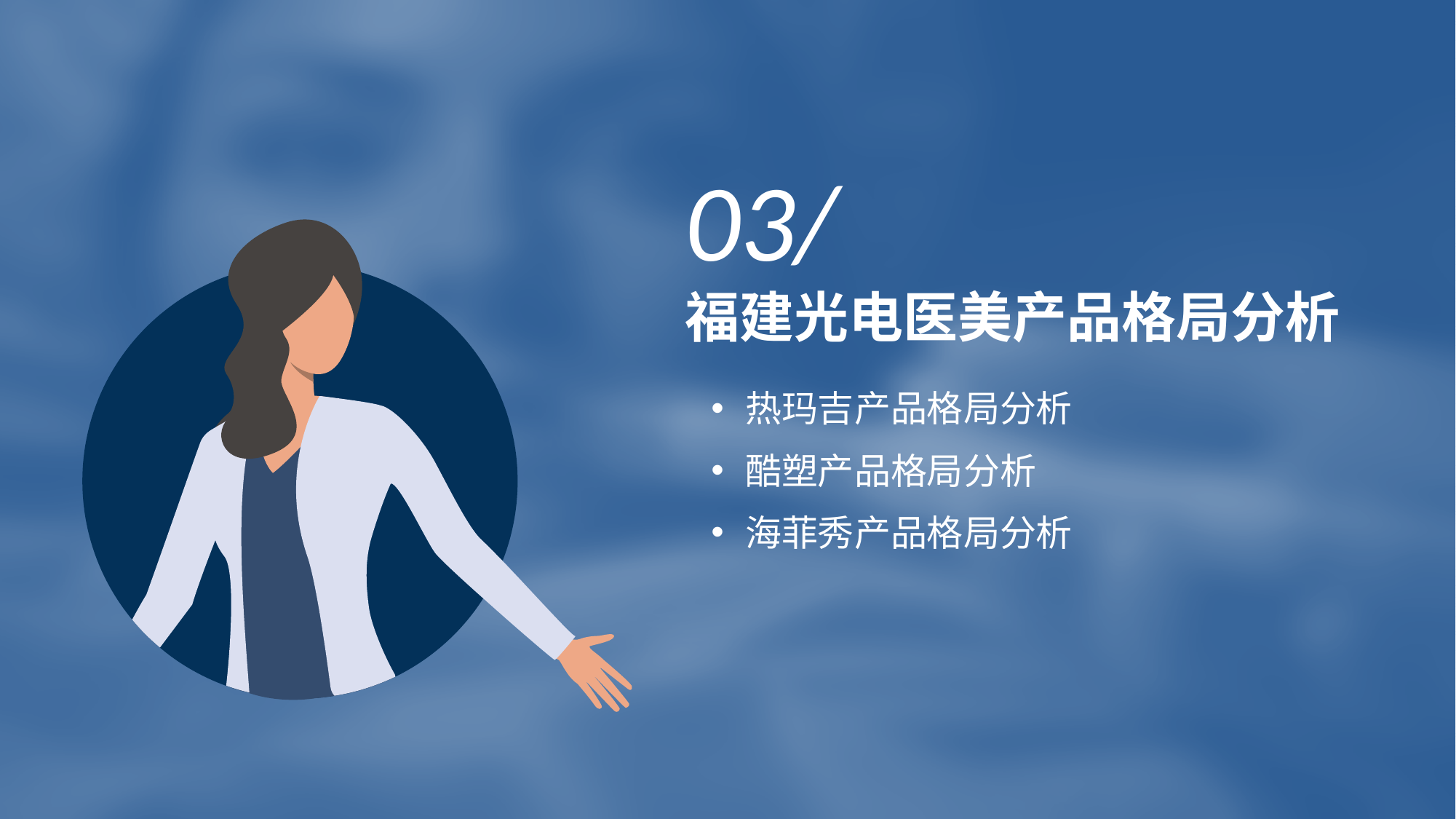

03/
# 福建光电医美产品格局分析
热玛吉产品格局分析
酷塑产品格局分析
海菲秀产品格局分析